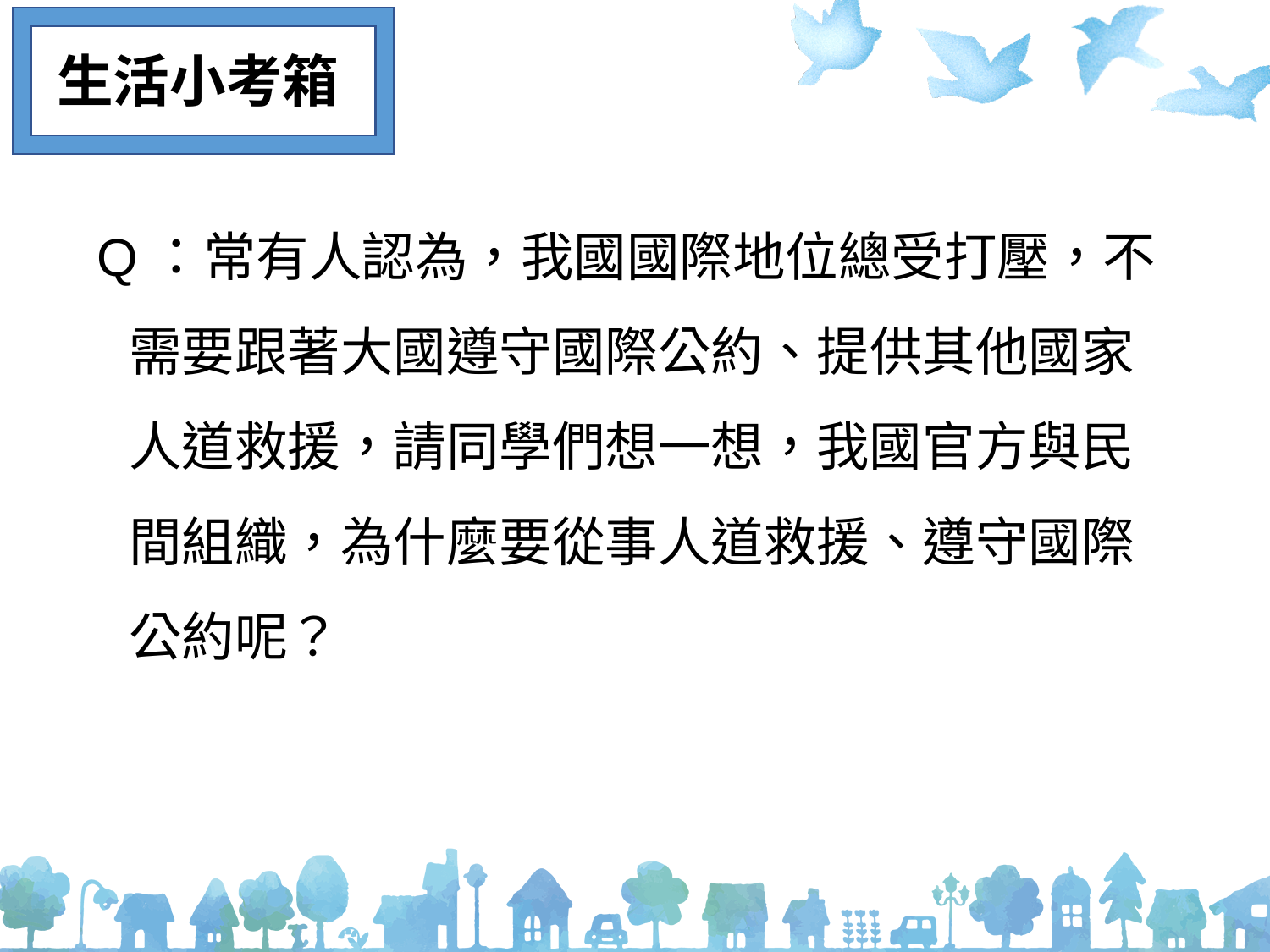

生活小考箱
Q：常有人認為，我國國際地位總受打壓，不需要跟著大國遵守國際公約、提供其他國家人道救援，請同學們想一想，我國官方與民間組織，為什麼要從事人道救援、遵守國際公約呢？